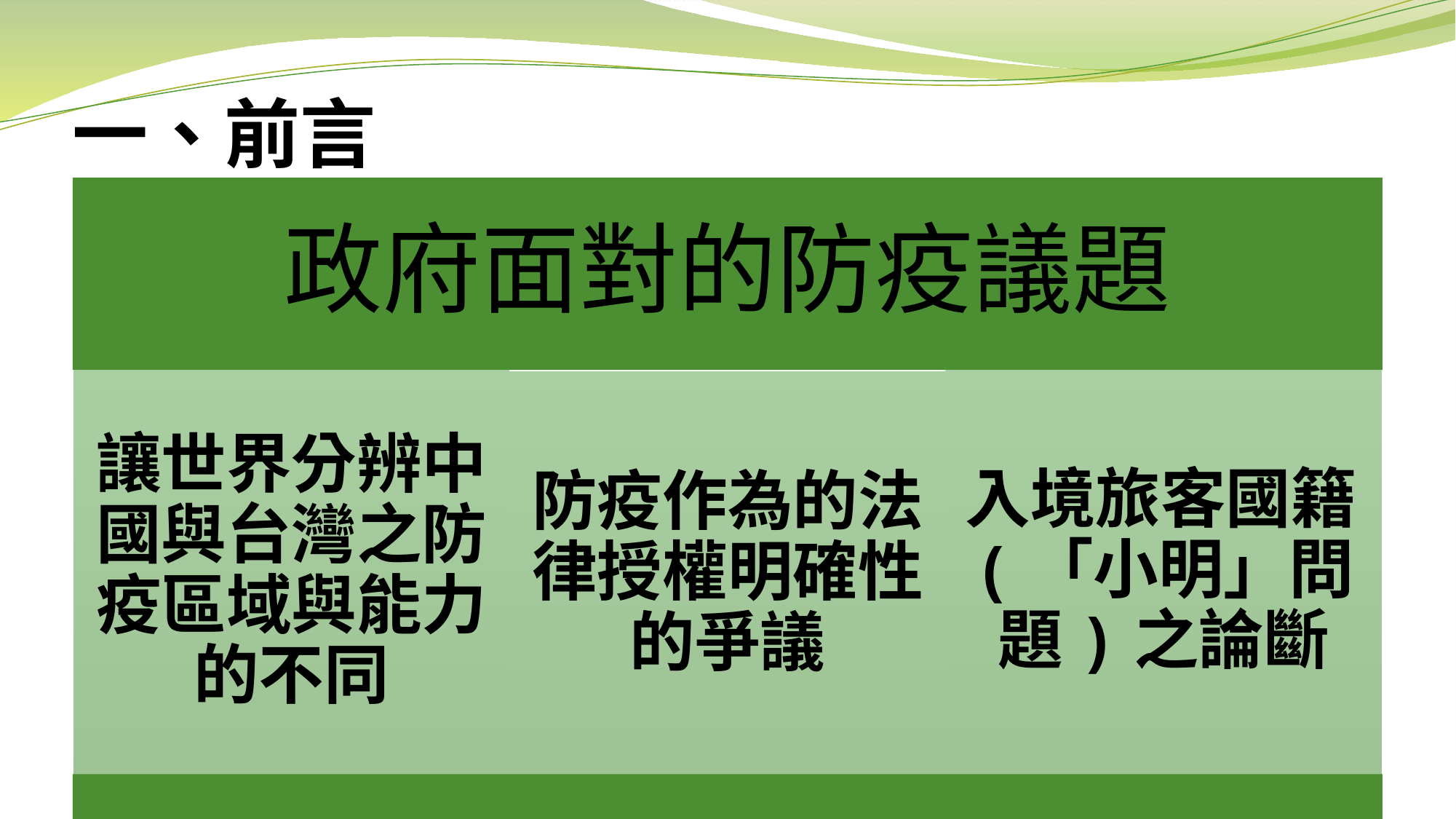

# 一、前言
政府面對的防疫議題
讓世界分辨中國與台灣之防疫區域與能力的不同
防疫作為的法律授權明確性的爭議
入境旅客國籍(「小明」問題)之論斷